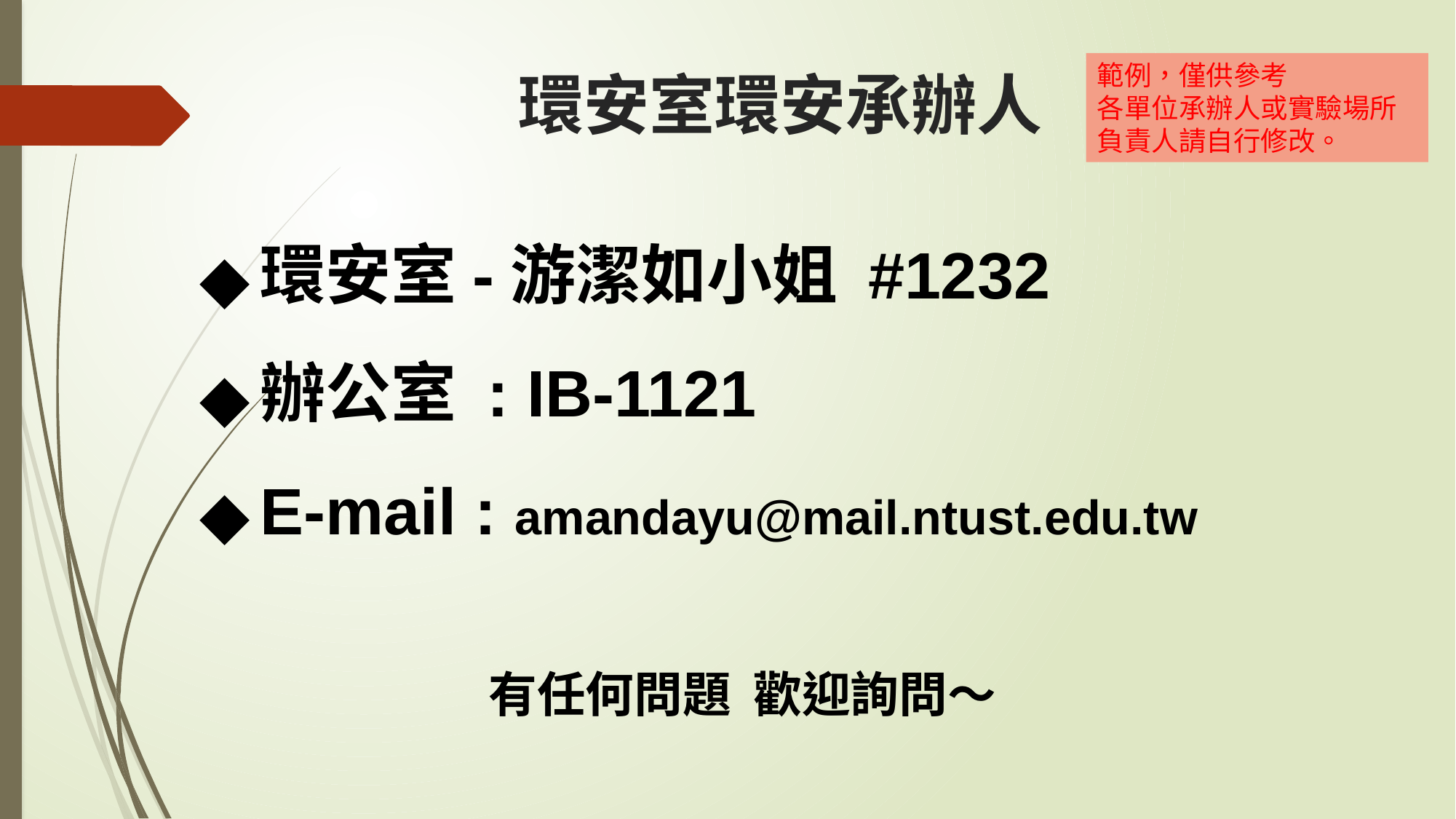

# 環安室環安承辦人
範例，僅供參考
各單位承辦人或實驗場所負責人請自行修改。
環安室-游潔如小姐 #1232
辦公室 : IB-1121
E-mail : amandayu@mail.ntust.edu.tw

                         有任何問題  歡迎詢問～